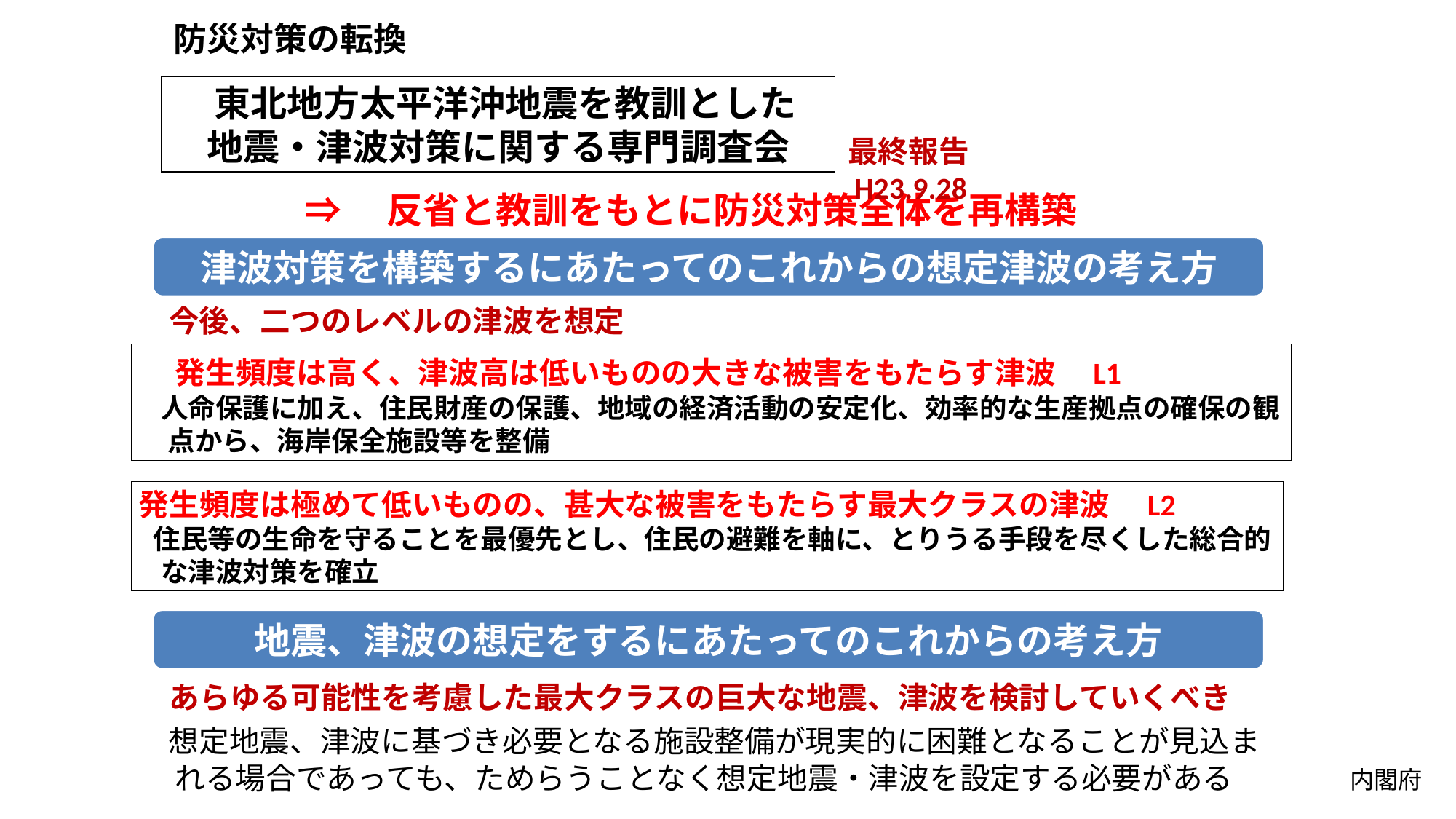

# 防災対策の転換
 東北地方太平洋沖地震を教訓とした
地震・津波対策に関する専門調査会
最終報告  H23.9.28
⇒　反省と教訓をもとに防災対策全体を再構築
津波対策を構築するにあたってのこれからの想定津波の考え方
今後、二つのレベルの津波を想定
　発生頻度は高く、津波高は低いものの大きな被害をもたらす津波　L1
人命保護に加え、住民財産の保護、地域の経済活動の安定化、効率的な生産拠点の確保の観点から、海岸保全施設等を整備

発生頻度は極めて低いものの、甚大な被害をもたらす最大クラスの津波　L2
住民等の生命を守ることを最優先とし、住民の避難を軸に、とりうる手段を尽くした総合的な津波対策を確立
地震、津波の想定をするにあたってのこれからの考え方
あらゆる可能性を考慮した最大クラスの巨大な地震、津波を検討していくべき
想定地震、津波に基づき必要となる施設整備が現実的に困難となることが見込まれる場合であっても、ためらうことなく想定地震・津波を設定する必要がある
内閣府